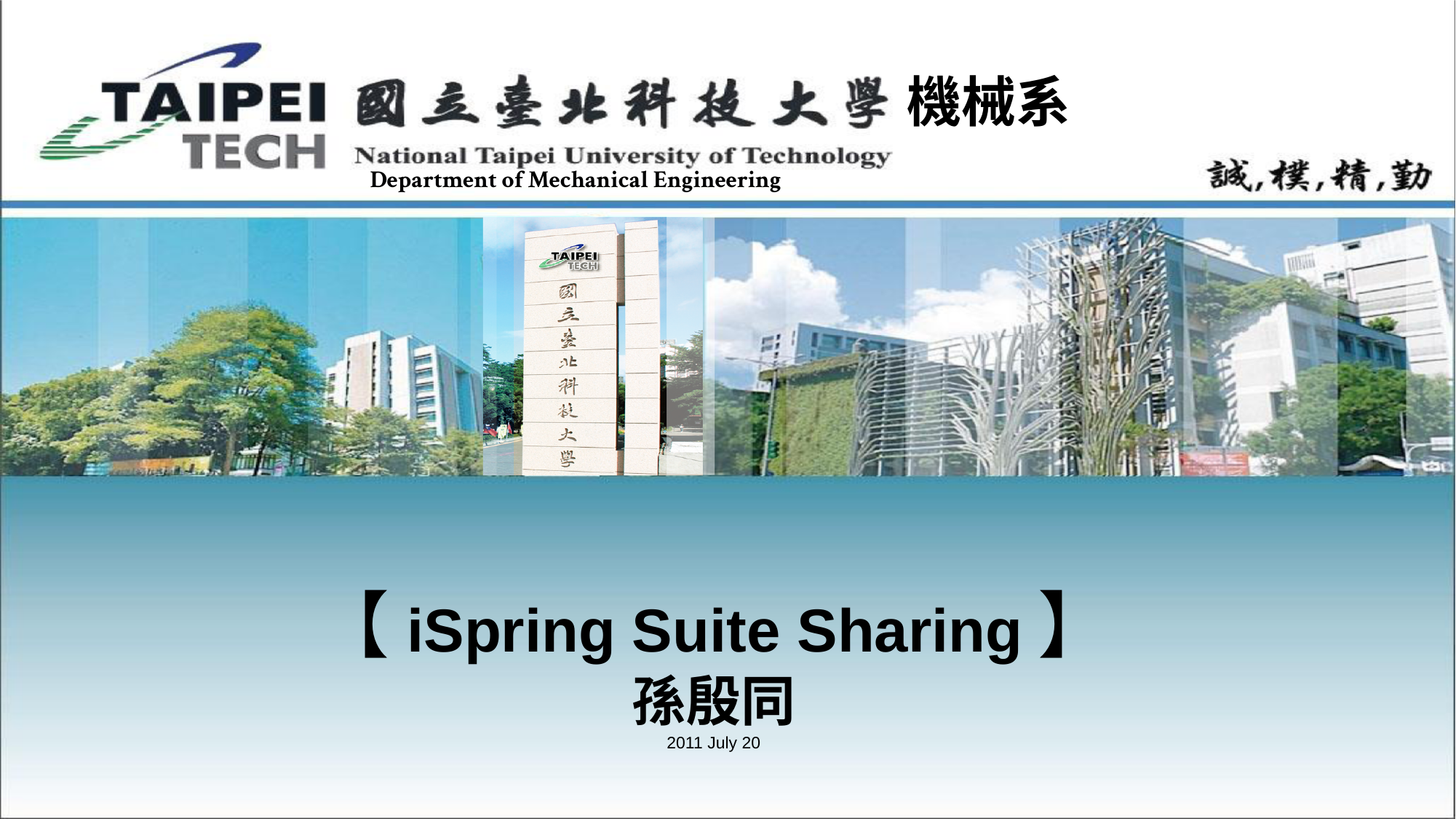

機械系
Department of Mechanical Engineering
# 【iSpring Suite Sharing】 孫殷同 2011 July 20